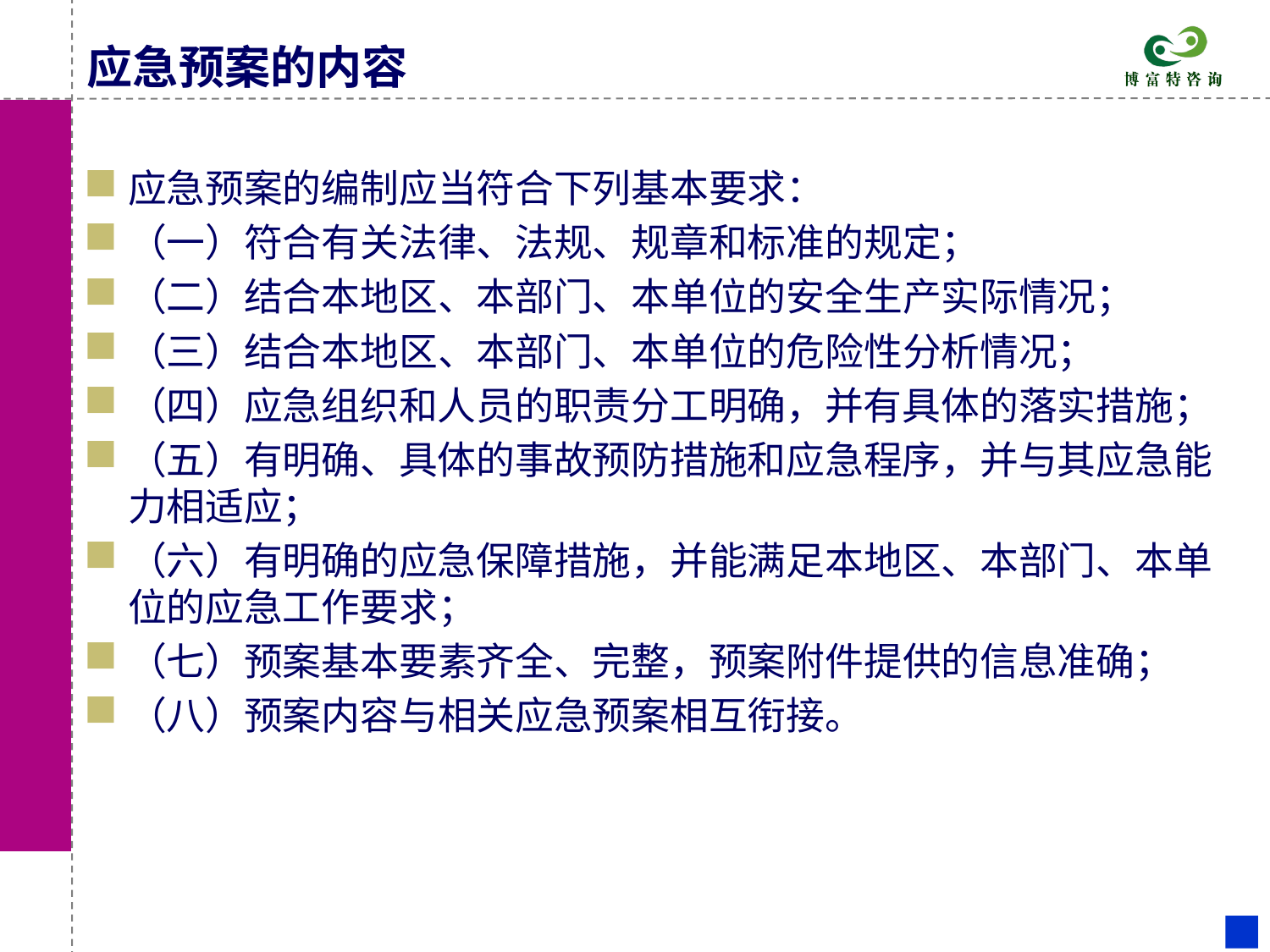

# 应急预案的内容
应急预案的编制应当符合下列基本要求：
（一）符合有关法律、法规、规章和标准的规定；
（二）结合本地区、本部门、本单位的安全生产实际情况；
（三）结合本地区、本部门、本单位的危险性分析情况；
（四）应急组织和人员的职责分工明确，并有具体的落实措施；
（五）有明确、具体的事故预防措施和应急程序，并与其应急能力相适应；
（六）有明确的应急保障措施，并能满足本地区、本部门、本单位的应急工作要求；
（七）预案基本要素齐全、完整，预案附件提供的信息准确；
（八）预案内容与相关应急预案相互衔接。
29